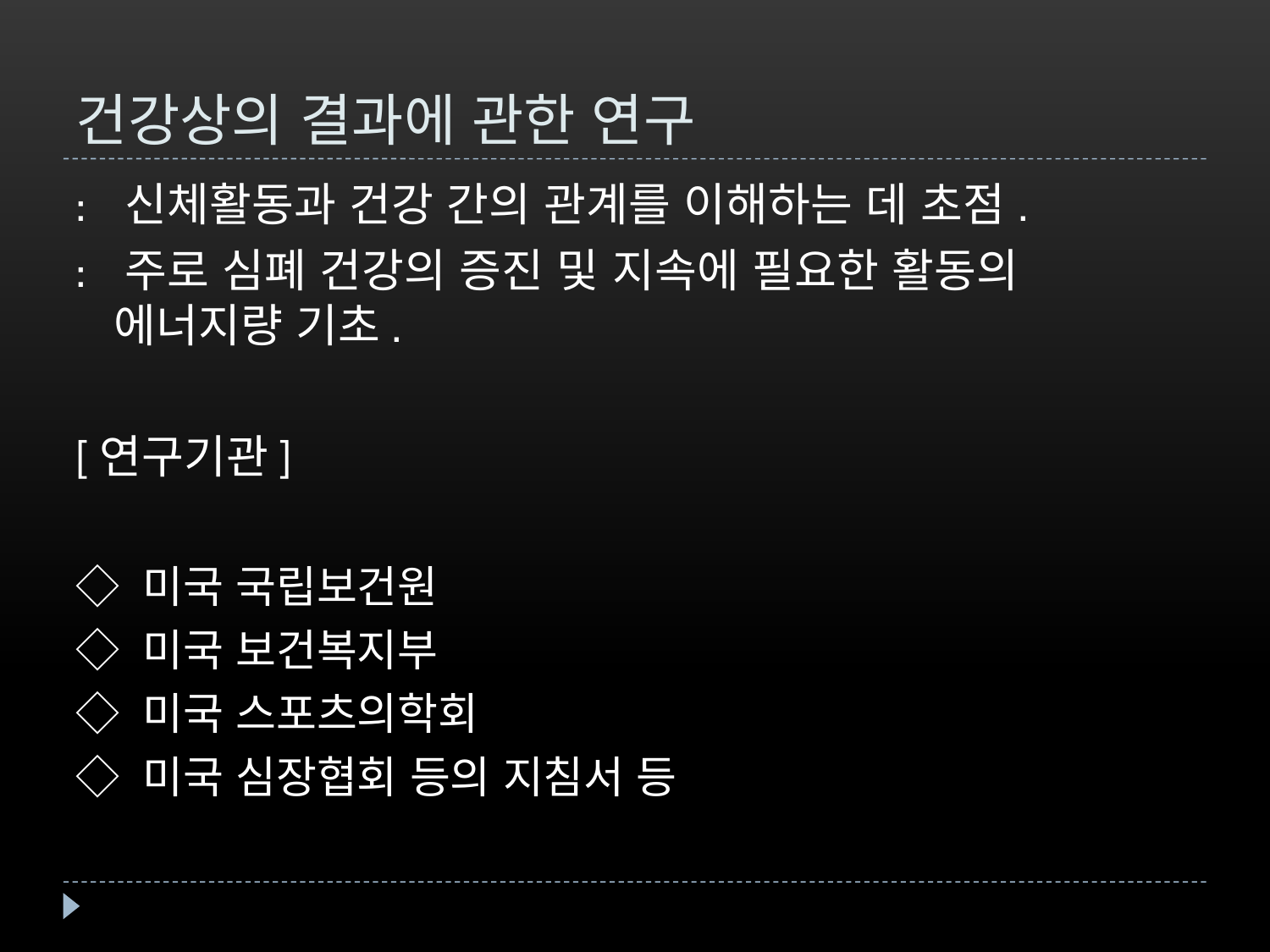

# 건강상의 결과에 관한 연구
:  신체활동과 건강 간의 관계를 이해하는 데 초점.
:  주로 심폐 건강의 증진 및 지속에 필요한 활동의 에너지량 기초.

[연구기관]

◇ 미국 국립보건원
◇ 미국 보건복지부
◇ 미국 스포츠의학회
◇ 미국 심장협회 등의 지침서 등